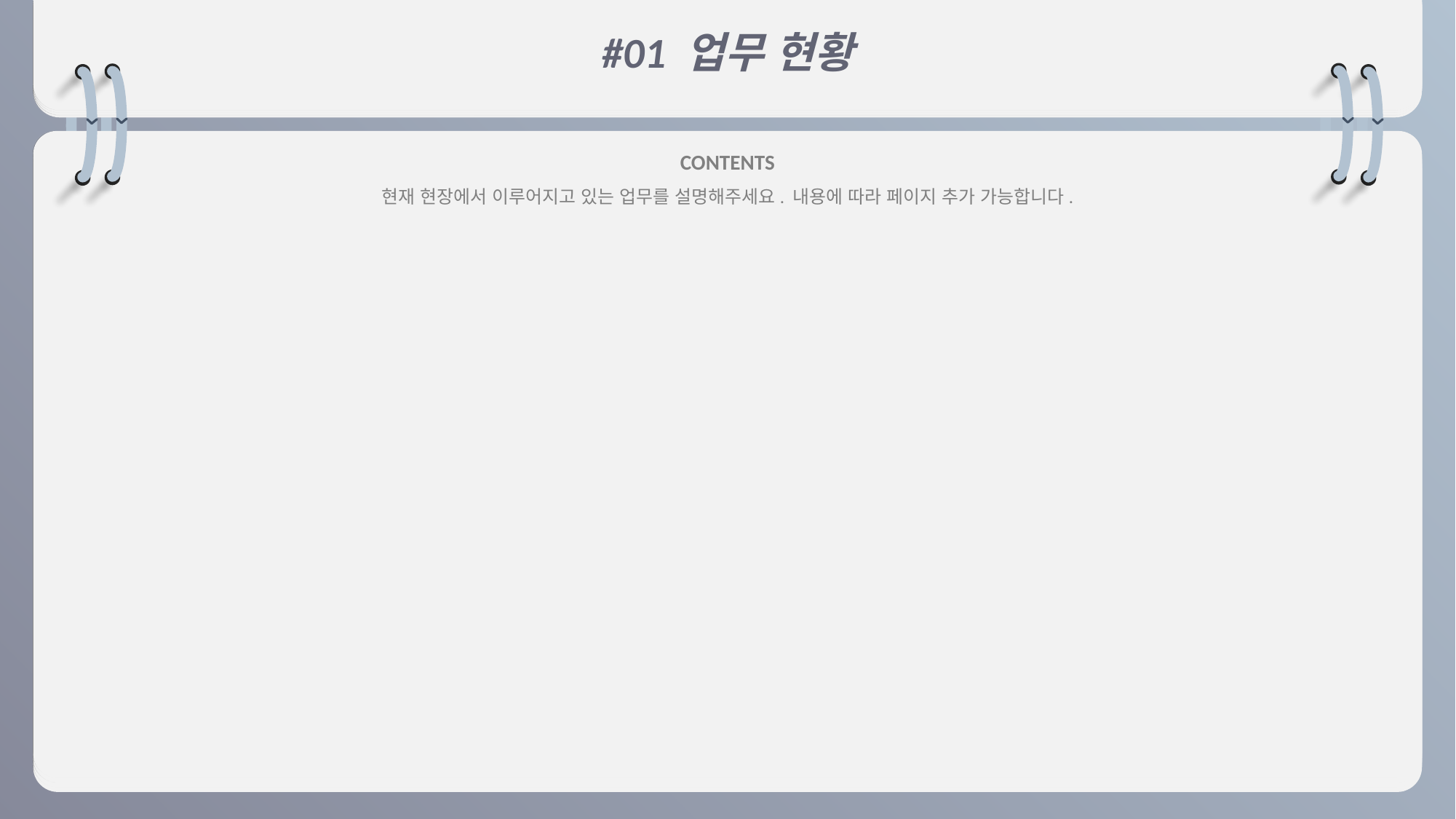

#01 업무 현황

CONTENTS
현재 현장에서 이루어지고 있는 업무를 설명해주세요. 내용에 따라 페이지 추가 가능합니다.